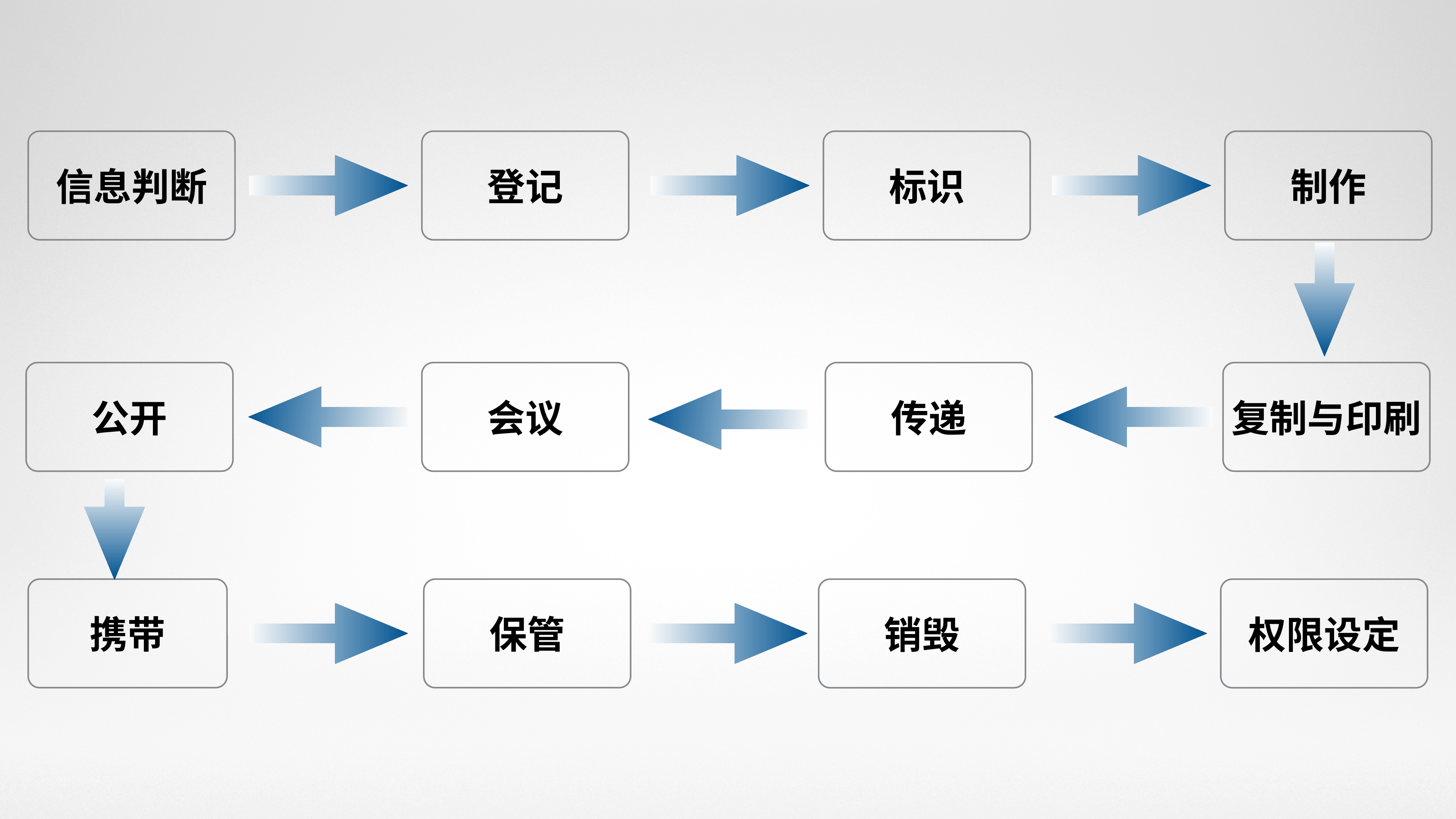

信息判断
登记
标识
制作

公开
会议
传递
复制与印刷

保管
携带
销毁
权限设定